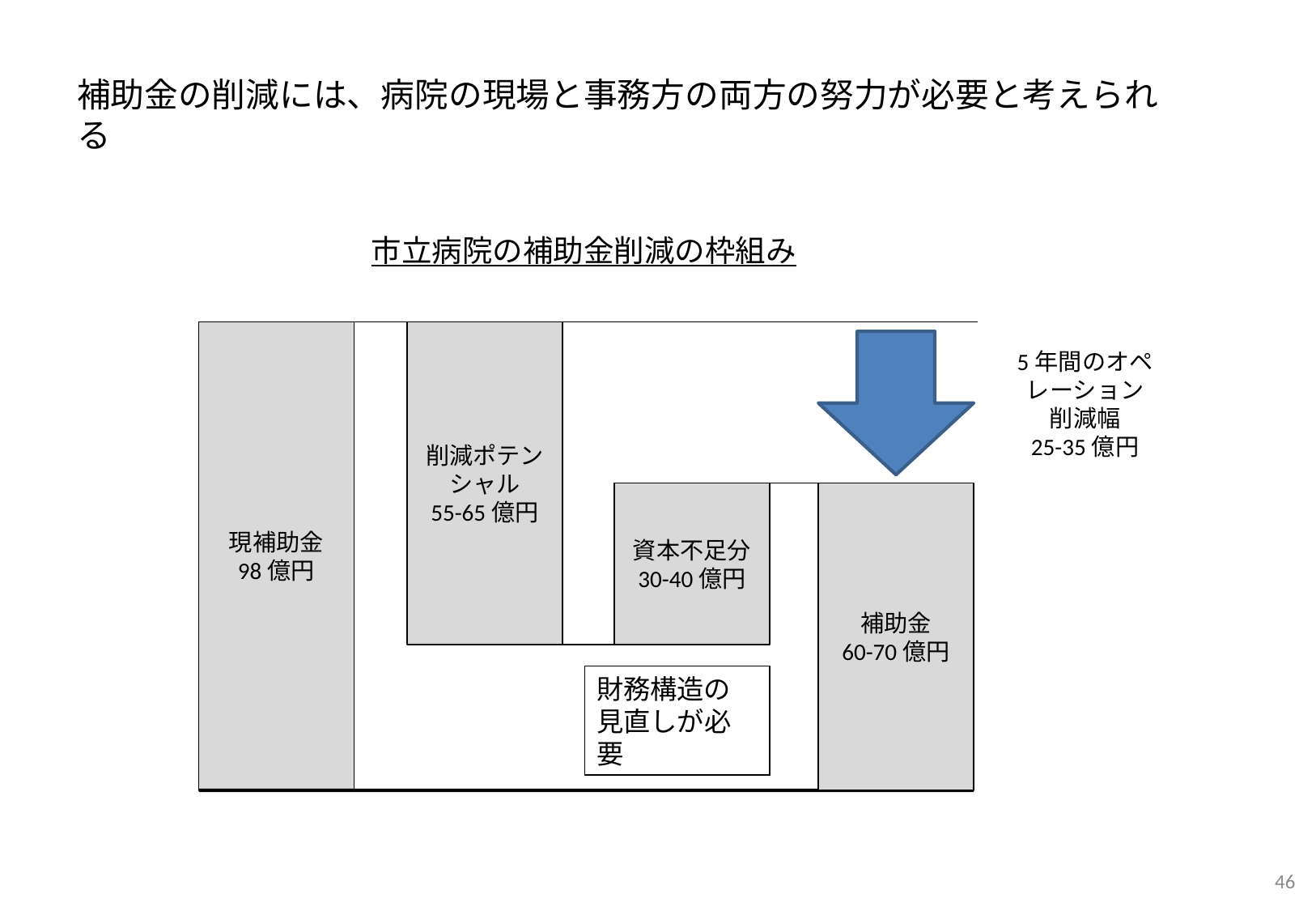

補助金の削減には、病院の現場と事務方の両方の努力が必要と考えられる
市立病院の補助金削減の枠組み
現補助金
98億円
削減ポテンシャル
55-65億円

5年間のオペレーション
削減幅
25-35億円

資本不足分
30-40億円
補助金
60-70億円
財務構造の見直しが必要

46